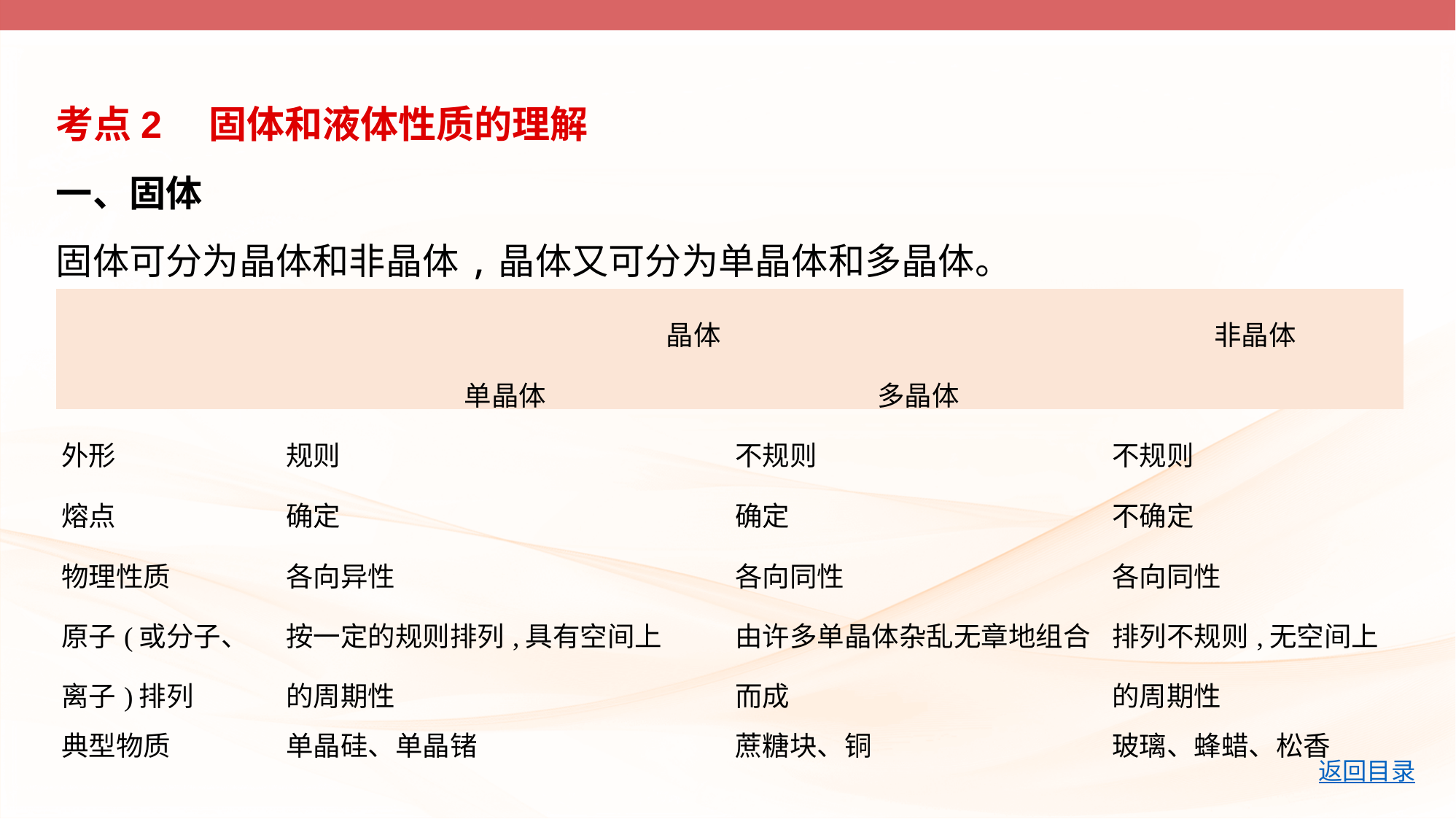

考点2　固体和液体性质的理解
一、固体
固体可分为晶体和非晶体,晶体又可分为单晶体和多晶体。
|  | 晶体 |  | 非晶体 |
| --- | --- | --- | --- |
|  | 单晶体 | 多晶体 |  |
| 外形 | 规则 | 不规则 | 不规则 |
| 熔点 | 确定 | 确定 | 不确定 |
| 物理性质 | 各向异性 | 各向同性 | 各向同性 |
| 原子(或分子、离子)排列 | 按一定的规则排列,具有空间上 的周期性 | 由许多单晶体杂乱无章地组合而成 | 排列不规则,无空间上的周期性 |
| 典型物质 | 单晶硅、单晶锗 | 蔗糖块、铜 | 玻璃、蜂蜡、松香 |